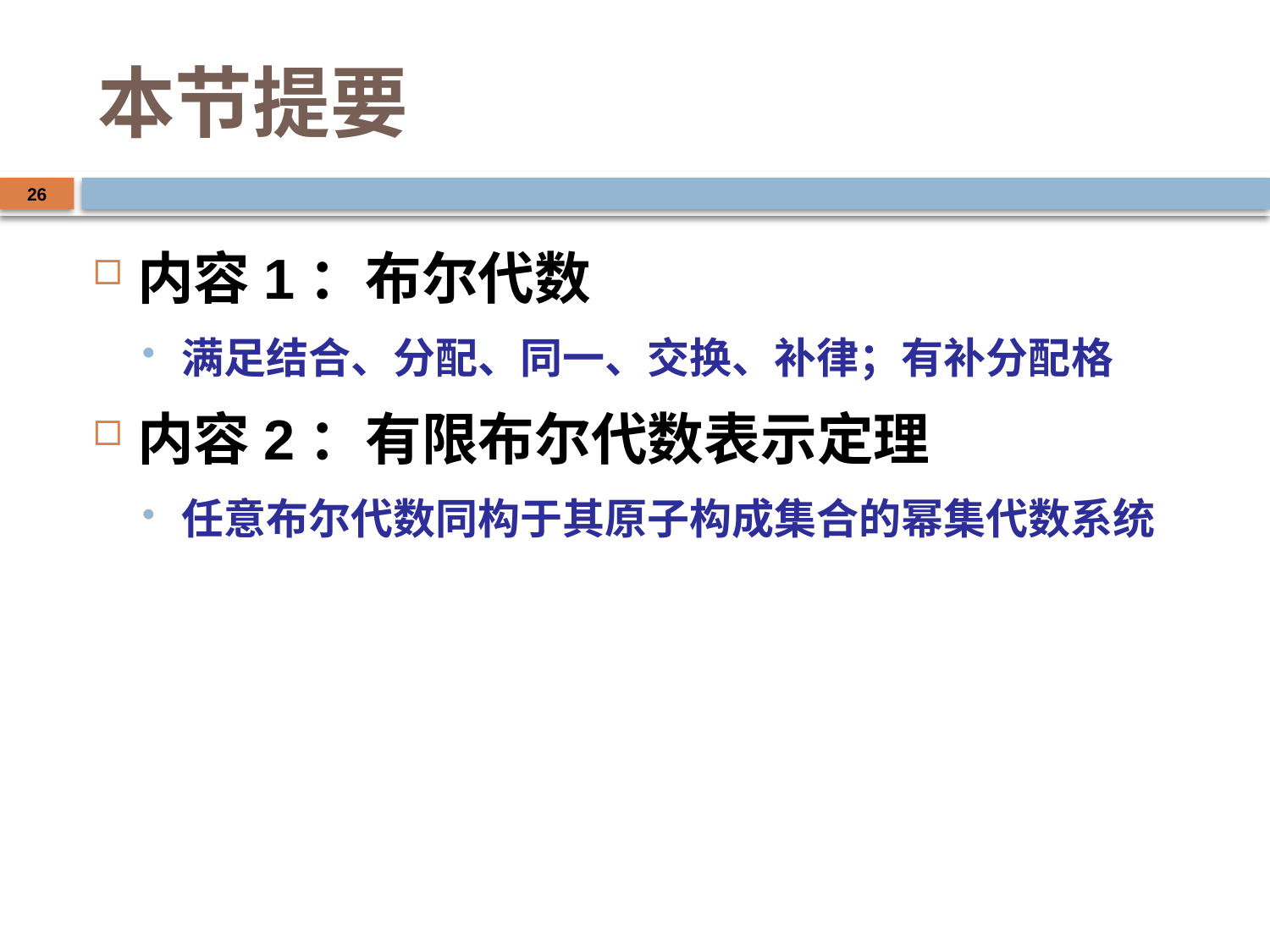

# 本节提要
26
内容1：布尔代数
满足结合、分配、同一、交换、补律；有补分配格
内容2：有限布尔代数表示定理
任意布尔代数同构于其原子构成集合的幂集代数系统